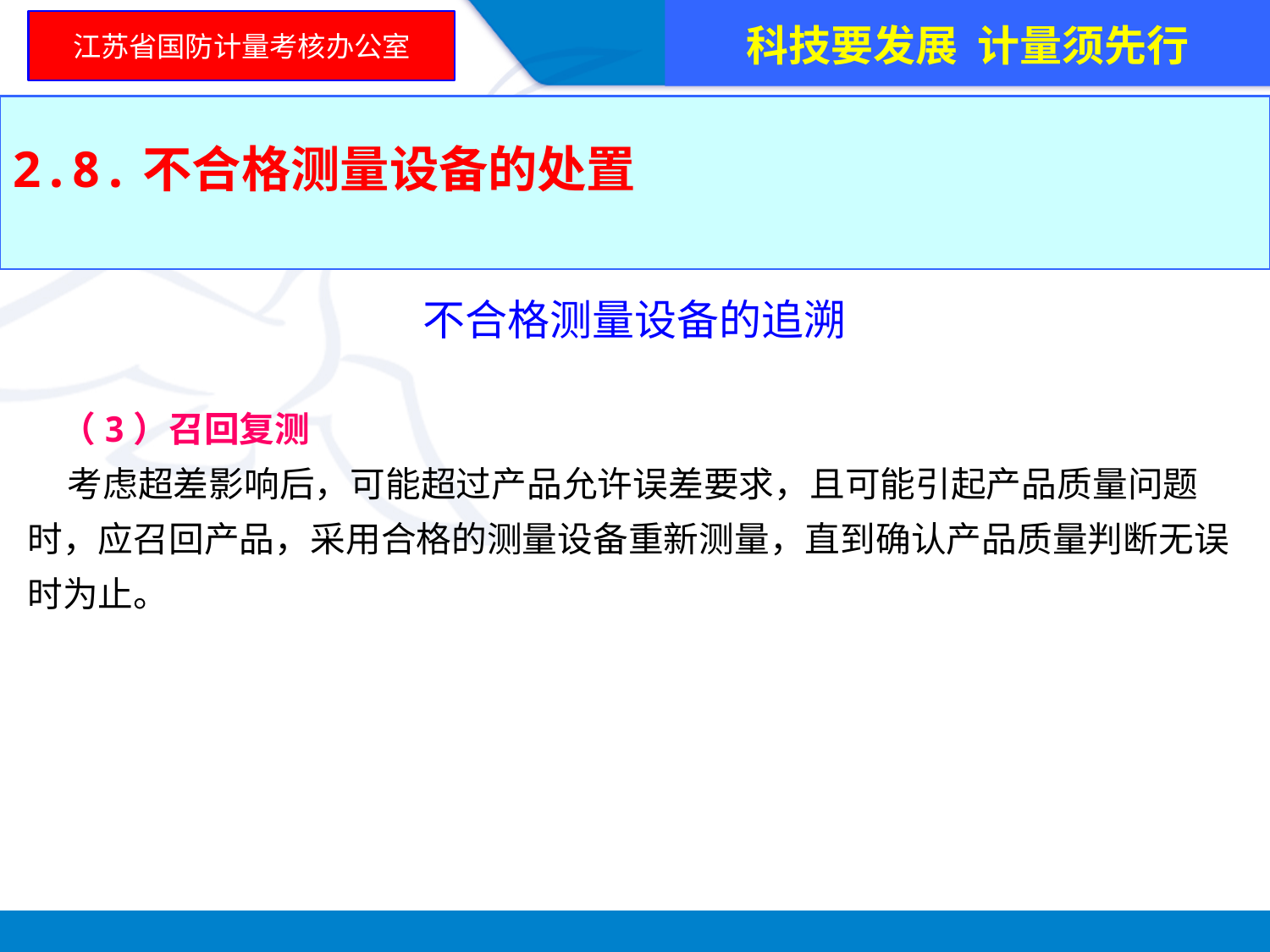

科技要发展  计量须先行
江苏省国防计量考核办公室
2.8.不合格测量设备的处置

不合格测量设备的追溯

   （3）召回复测
    考虑超差影响后，可能超过产品允许误差要求，且可能引起产品质量问题时，应召回产品，采用合格的测量设备重新测量，直到确认产品质量判断无误时为止。